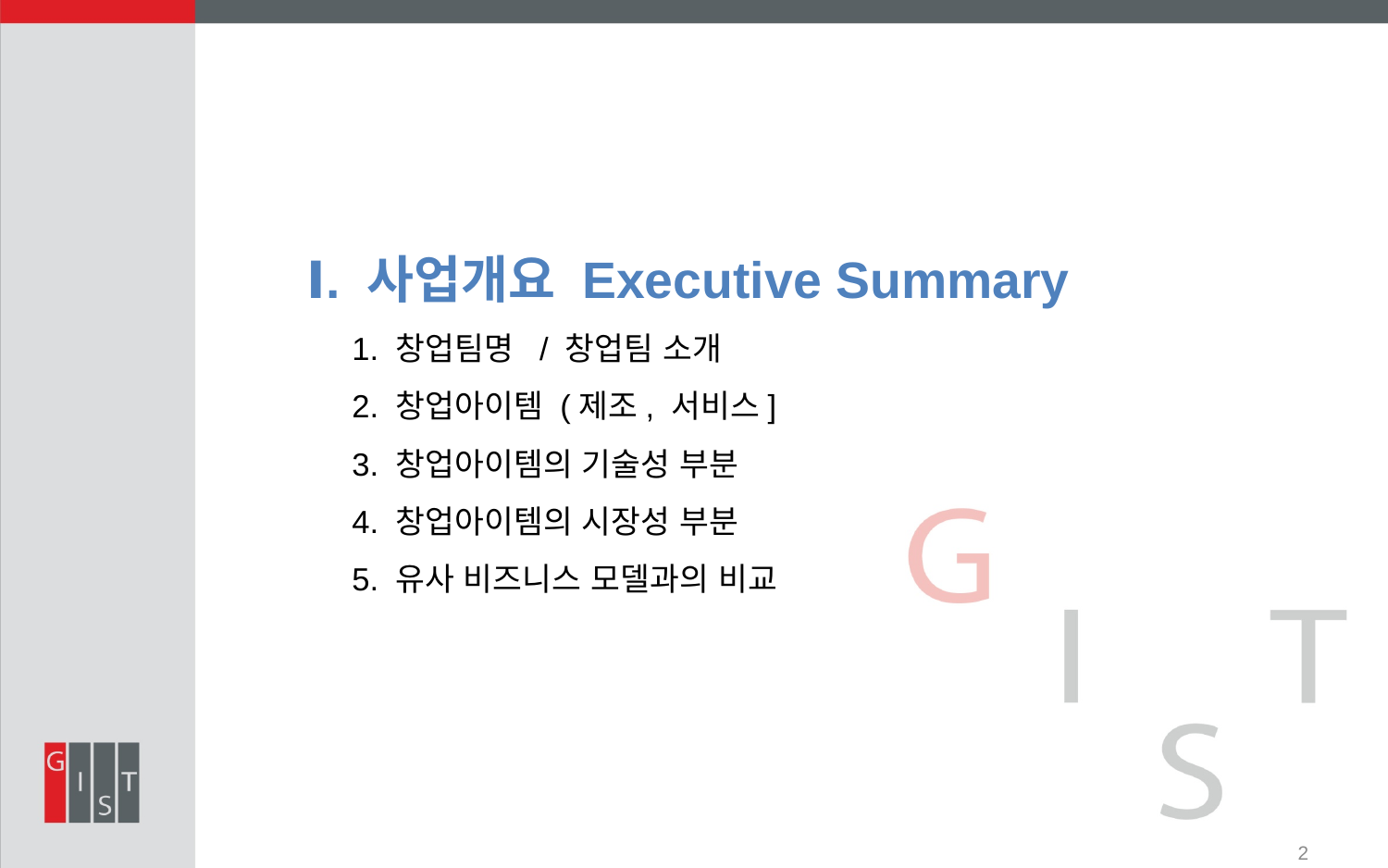

Ⅰ. 사업개요 Executive Summary
     1. 창업팀명  / 창업팀 소개
     2. 창업아이템 (제조, 서비스]
     3. 창업아이템의 기술성 부분
     4. 창업아이템의 시장성 부분
     5. 유사 비즈니스 모델과의 비교
2